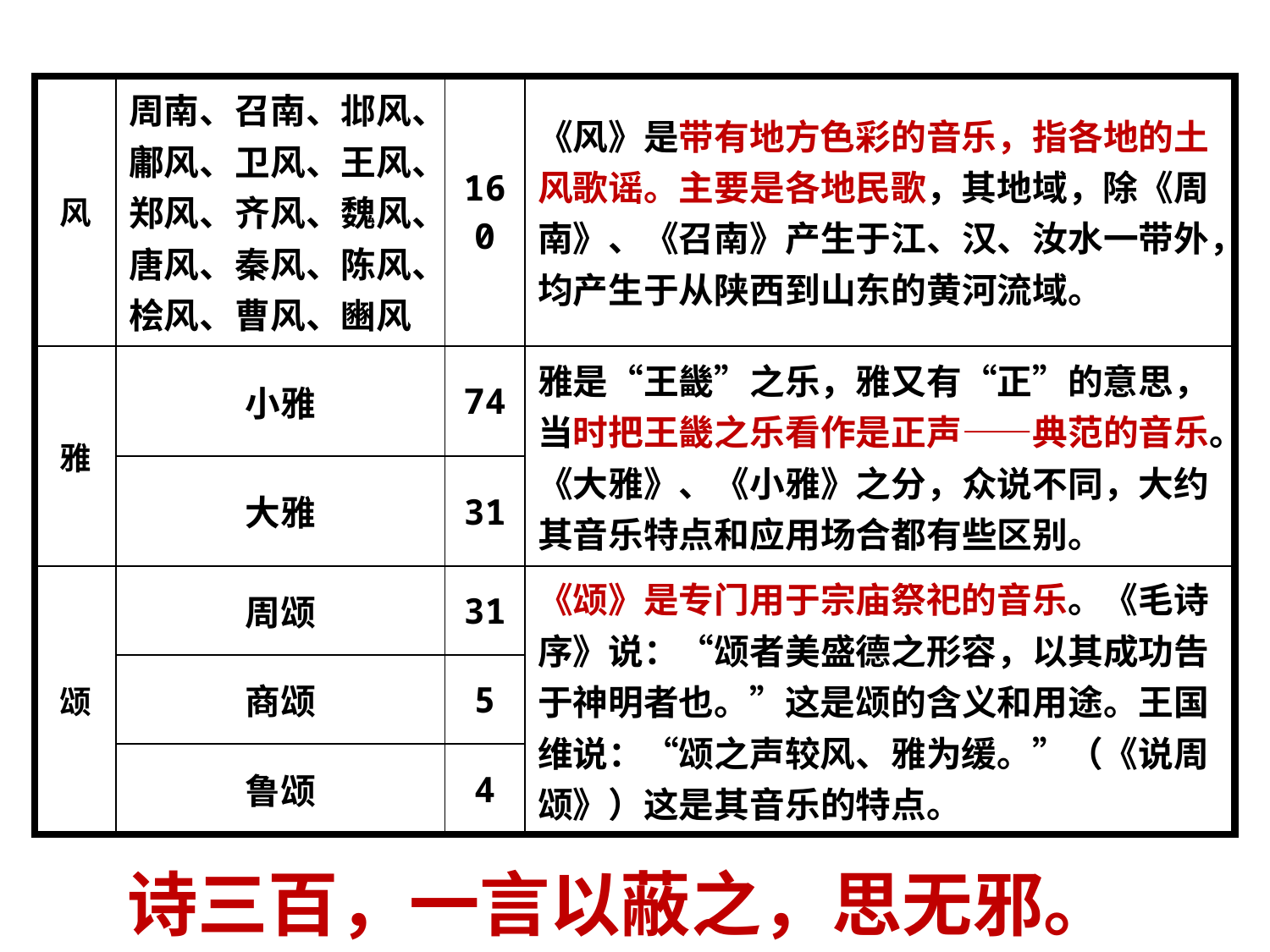

| 风 | 周南、召南、邶风、鄘风、卫风、王风、郑风、齐风、魏风、唐风、秦风、陈风、桧风、曹风、豳风 | 160 | 《风》是带有地方色彩的音乐，指各地的土风歌谣。主要是各地民歌，其地域，除《周南》、《召南》产生于江、汉、汝水一带外，均产生于从陕西到山东的黄河流域。 |
| --- | --- | --- | --- |
| 雅 | 小雅 | 74 | 雅是“王畿”之乐，雅又有“正”的意思，当时把王畿之乐看作是正声——典范的音乐。《大雅》、《小雅》之分，众说不同，大约其音乐特点和应用场合都有些区别。 |
|  | 大雅 | 31 |  |
| 颂 | 周颂 | 31 | 《颂》是专门用于宗庙祭祀的音乐。《毛诗序》说：“颂者美盛德之形容，以其成功告于神明者也。”这是颂的含义和用途。王国维说：“颂之声较风、雅为缓。”（《说周颂》）这是其音乐的特点。 |
|  | 商颂 | 5 |  |
|  | 鲁颂 | 4 |  |
诗三百，一言以蔽之，思无邪。